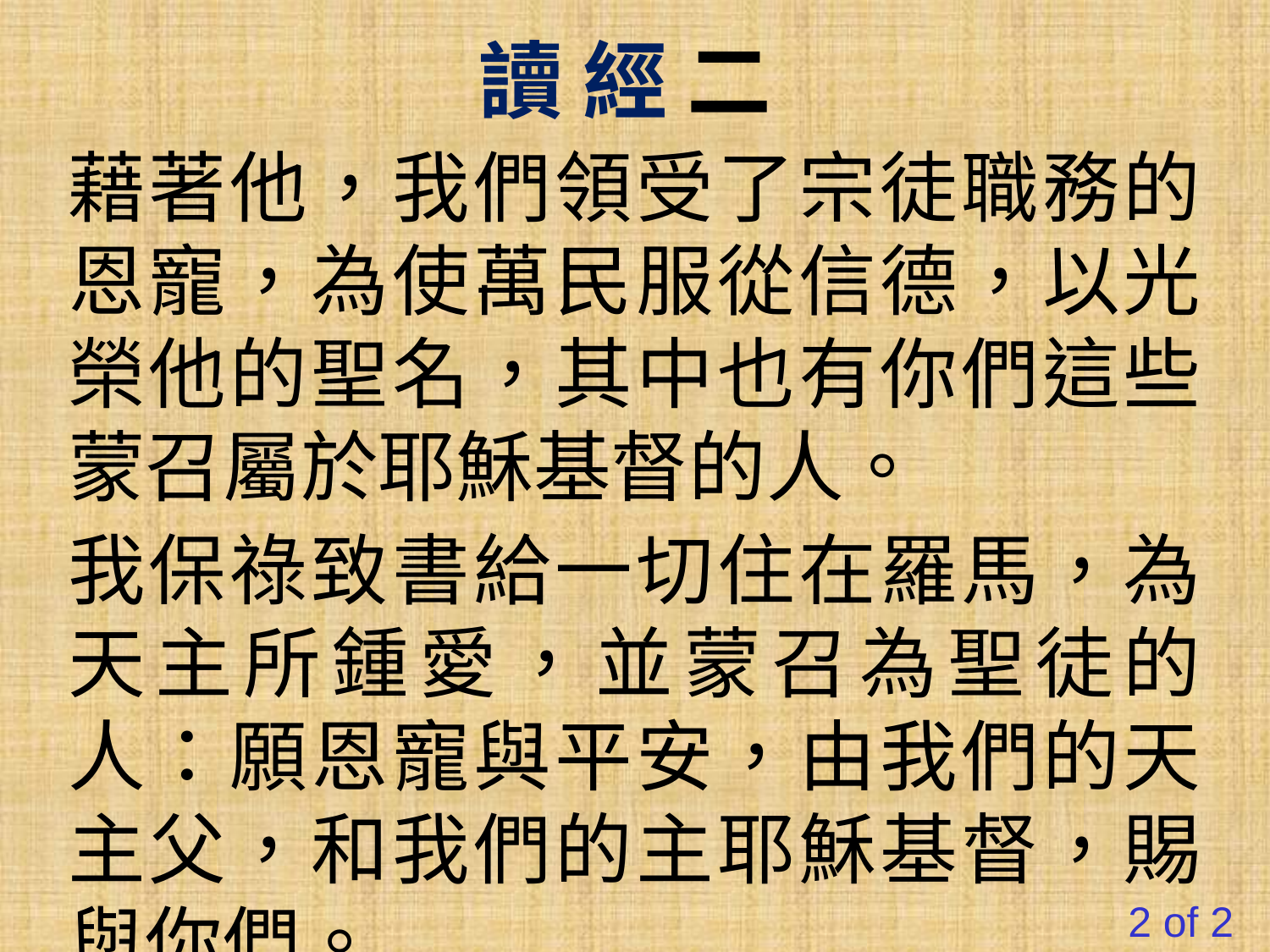

讀 經 二
藉著他，我們領受了宗徒職務的恩寵，為使萬民服從信德，以光榮他的聖名，其中也有你們這些蒙召屬於耶穌基督的人。
我保祿致書給一切住在羅馬，為天主所鍾愛，並蒙召為聖徒的人：願恩寵與平安，由我們的天主父，和我們的主耶穌基督，賜與你們。
2 of 2